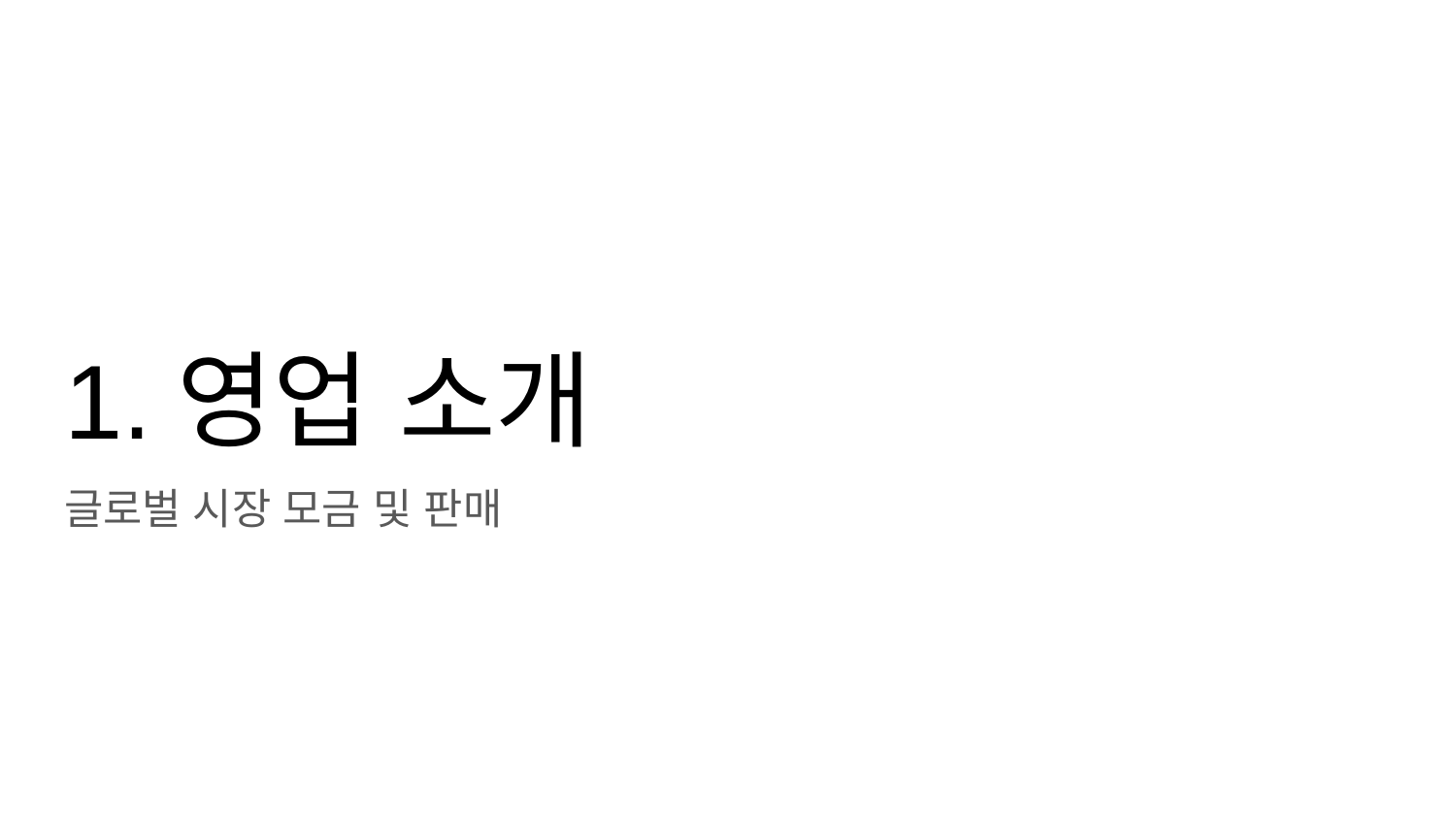

#
1.영업 소개

글로벌 시장 모금 및 판매